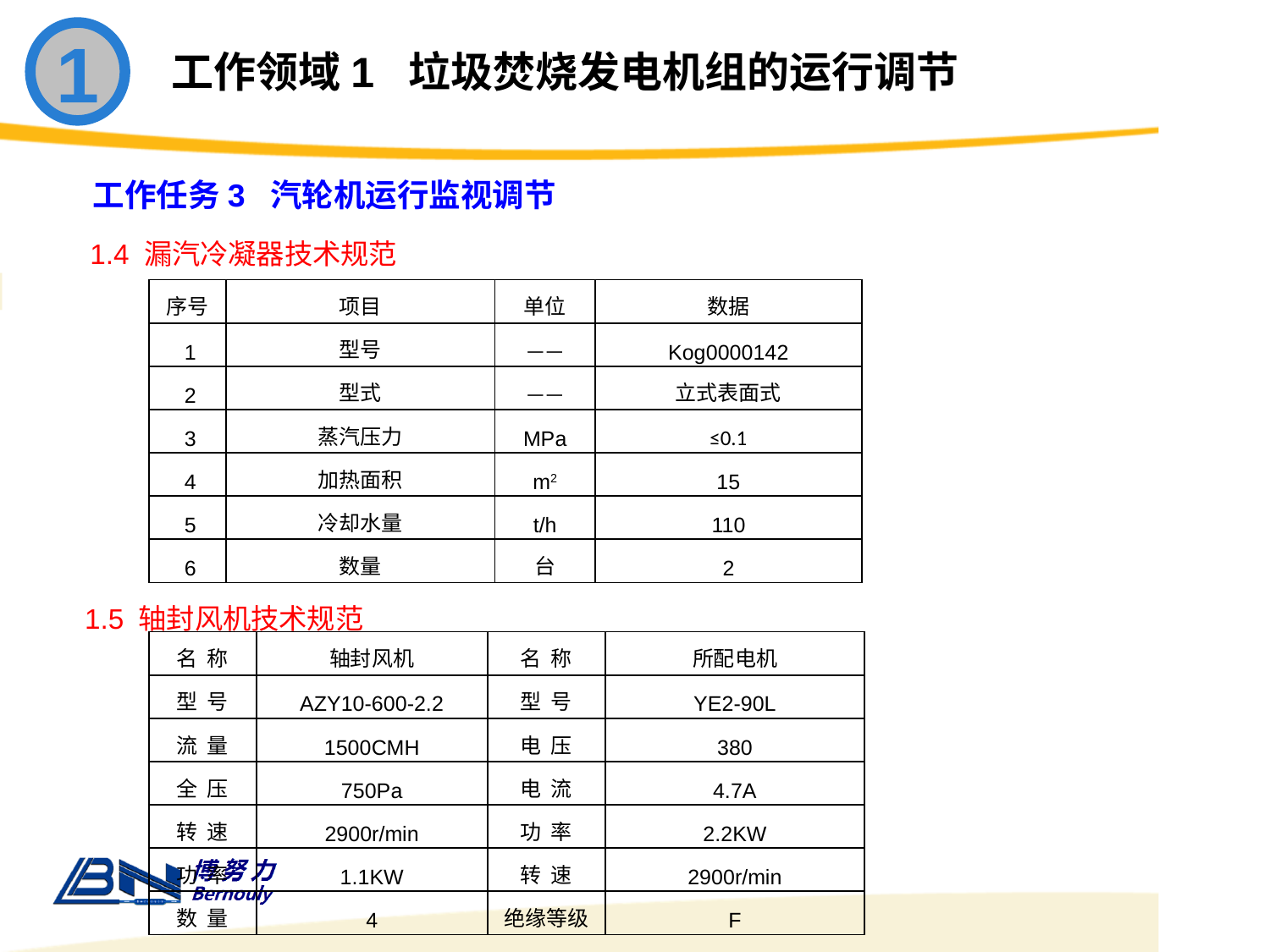

1
工作领域1  垃圾焚烧发电机组的运行调节
工作任务3  汽轮机运行监视调节
1.4 漏汽冷凝器技术规范

| 序号 | 项目 | 单位 | 数据 |
| --- | --- | --- | --- |
| 1 | 型号 | —— | Kog0000142 |
| 2 | 型式 | —— | 立式表面式 |
| 3 | 蒸汽压力 | MPa | ≤0.1 |
| 4 | 加热面积 | m2 | 15 |
| 5 | 冷却水量 | t/h | 110 |
| 6 | 数量 | 台 | 2 |
1.5 轴封风机技术规范

| 名 称 | 轴封风机 | 名 称 | 所配电机 |
| --- | --- | --- | --- |
| 型 号 | AZY10-600-2.2 | 型 号 | YE2-90L |
| 流 量 | 1500CMH | 电 压 | 380 |
| 全 压 | 750Pa | 电 流 | 4.7A |
| 转 速 | 2900r/min | 功 率 | 2.2KW |
| 功 率 | 1.1KW | 转 速 | 2900r/min |
| 数 量 | 4 | 绝缘等级 | F |